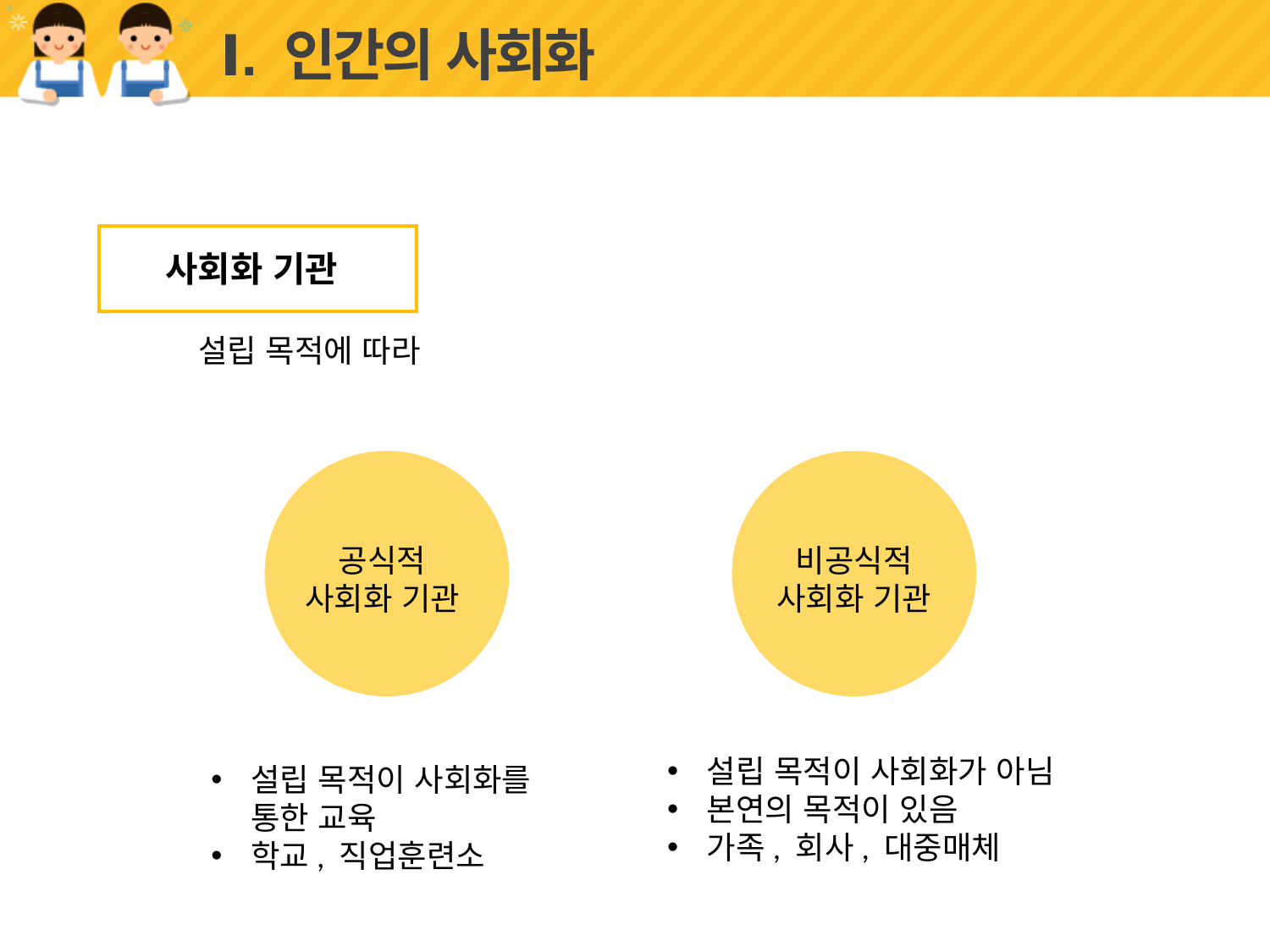

# Ⅰ. 인간의 사회화

사회화 기관
설립 목적에 따라

공식적
사회화 기관

비공식적
사회화 기관
설립 목적이 사회화가 아님
본연의 목적이 있음
가족, 회사, 대중매체
설립 목적이 사회화를 통한 교육
학교, 직업훈련소